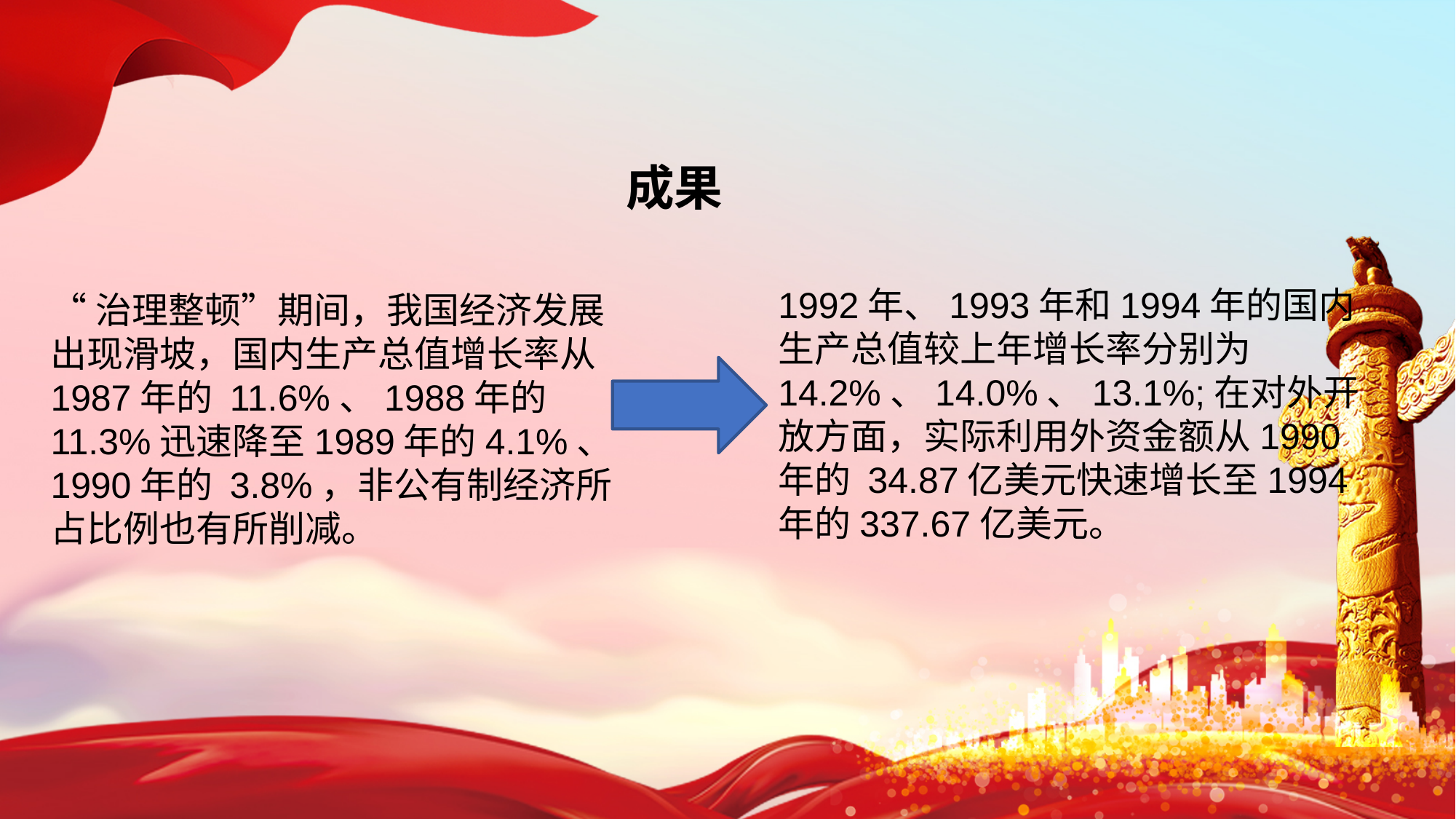

成果
1992年、1993年和1994年的国内生产总值较上年增长率分别为 14.2%、14.0%、13.1%;在对外开放方面，实际利用外资金额从1990年的 34.87亿美元快速增长至1994年的337.67亿美元。
“治理整顿”期间，我国经济发展出现滑坡，国内生产总值增长率从1987年的 11.6%、1988年的11.3%迅速降至1989年的4.1%、1990年的 3.8%，非公有制经济所占比例也有所削减。